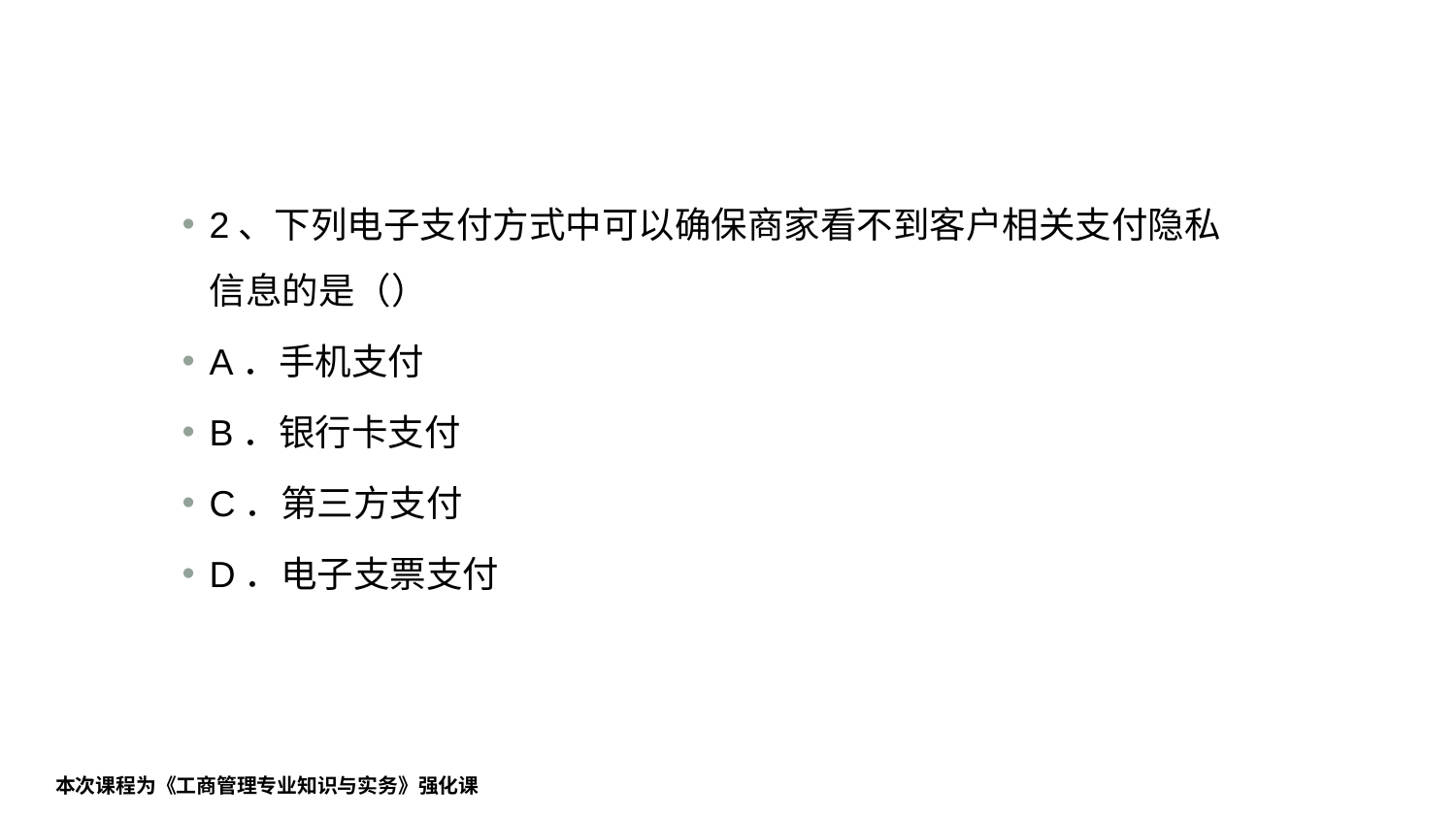

#
2、下列电子支付方式中可以确保商家看不到客户相关支付隐私信息的是（）
A．手机支付
B．银行卡支付
C．第三方支付
D．电子支票支付